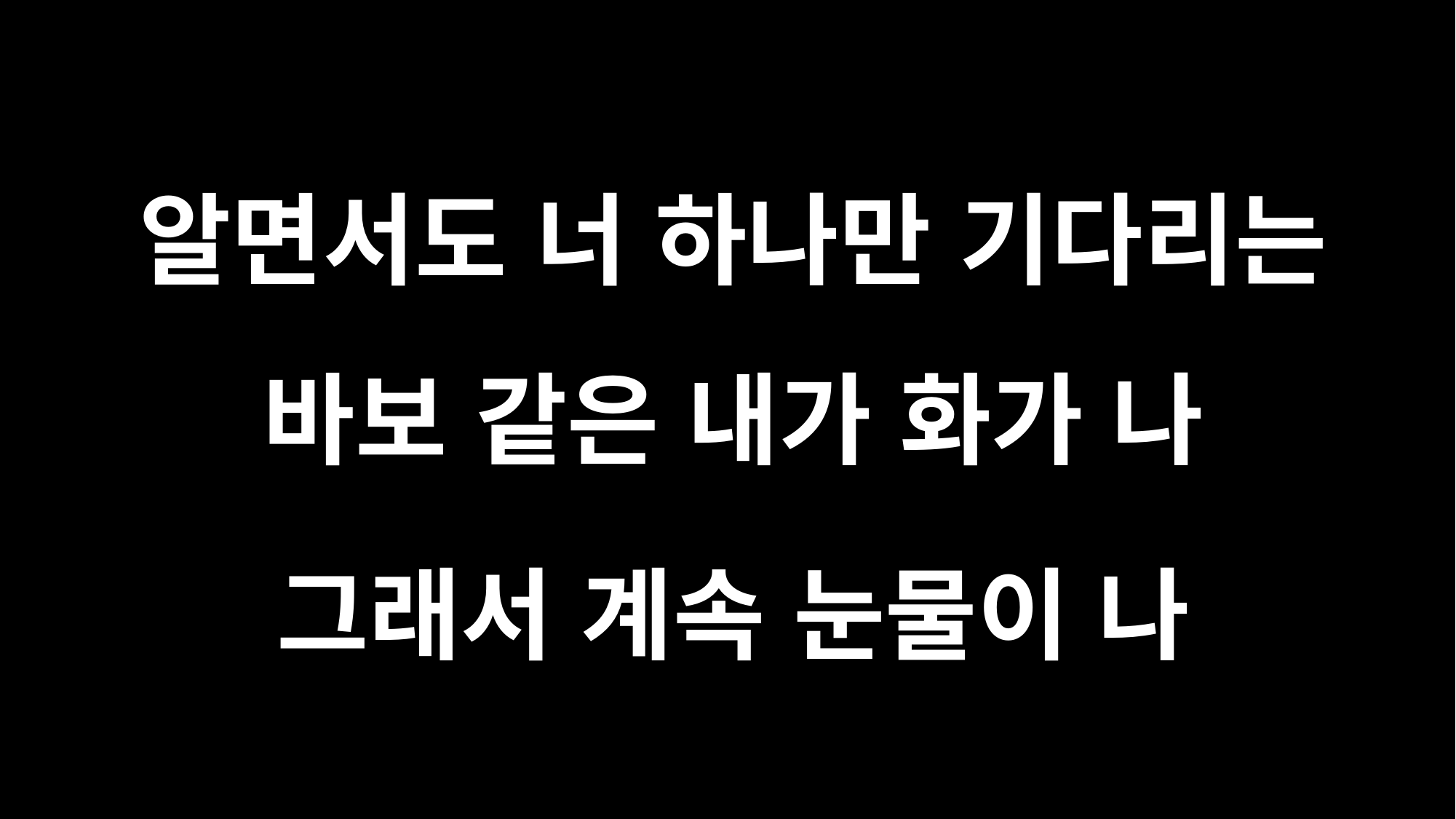

알면서도 너 하나만 기다리는
바보 같은 내가 화가 나
그래서 계속 눈물이 나